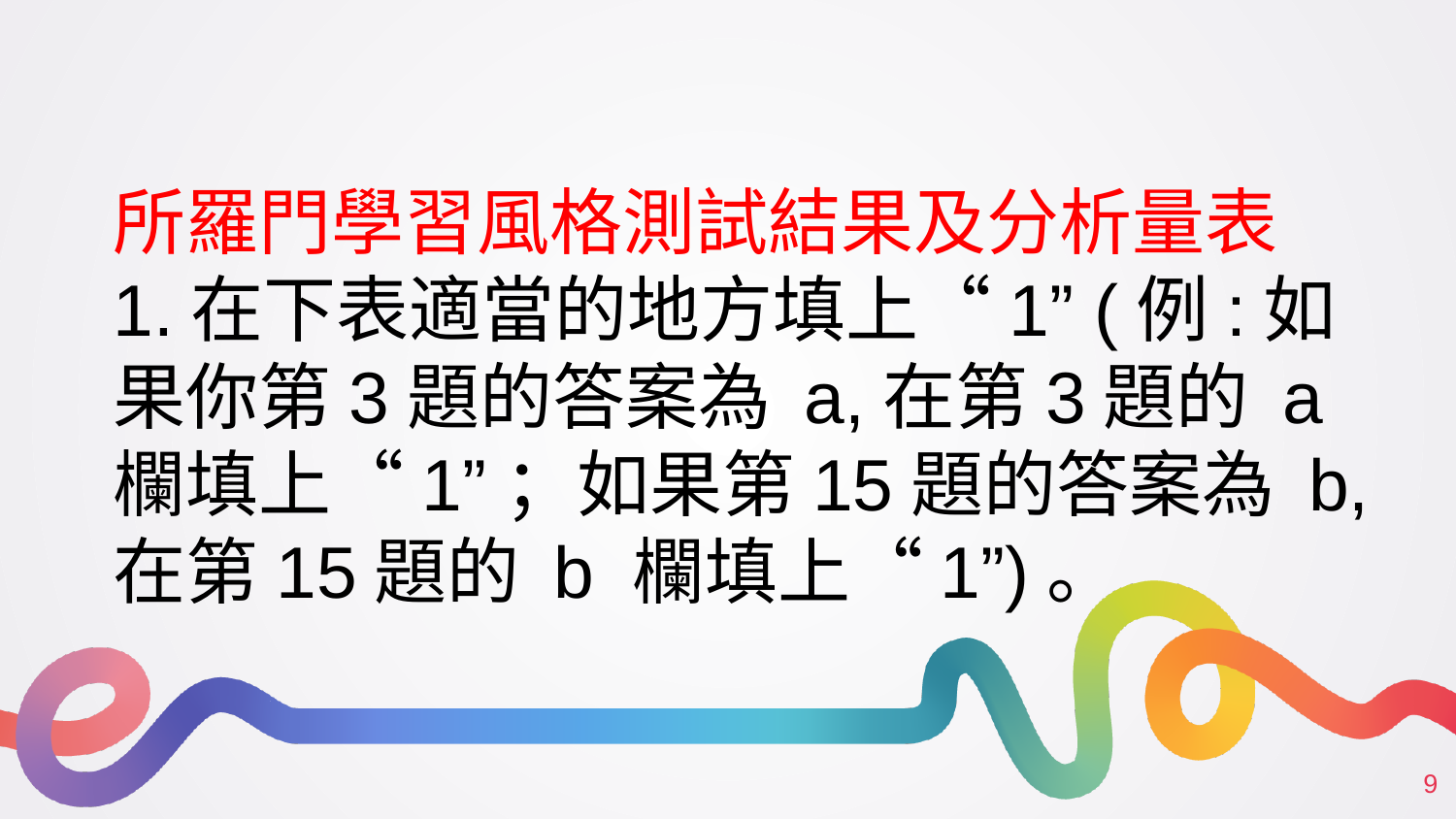

所羅門學習風格測試結果及分析量表
1.在下表適當的地方填上“1” (例:如果你第3題的答案為 a,在第3題的 a 欄填上“1”；如果第15題的答案為 b,在第15題的 b 欄填上“1”)。

9